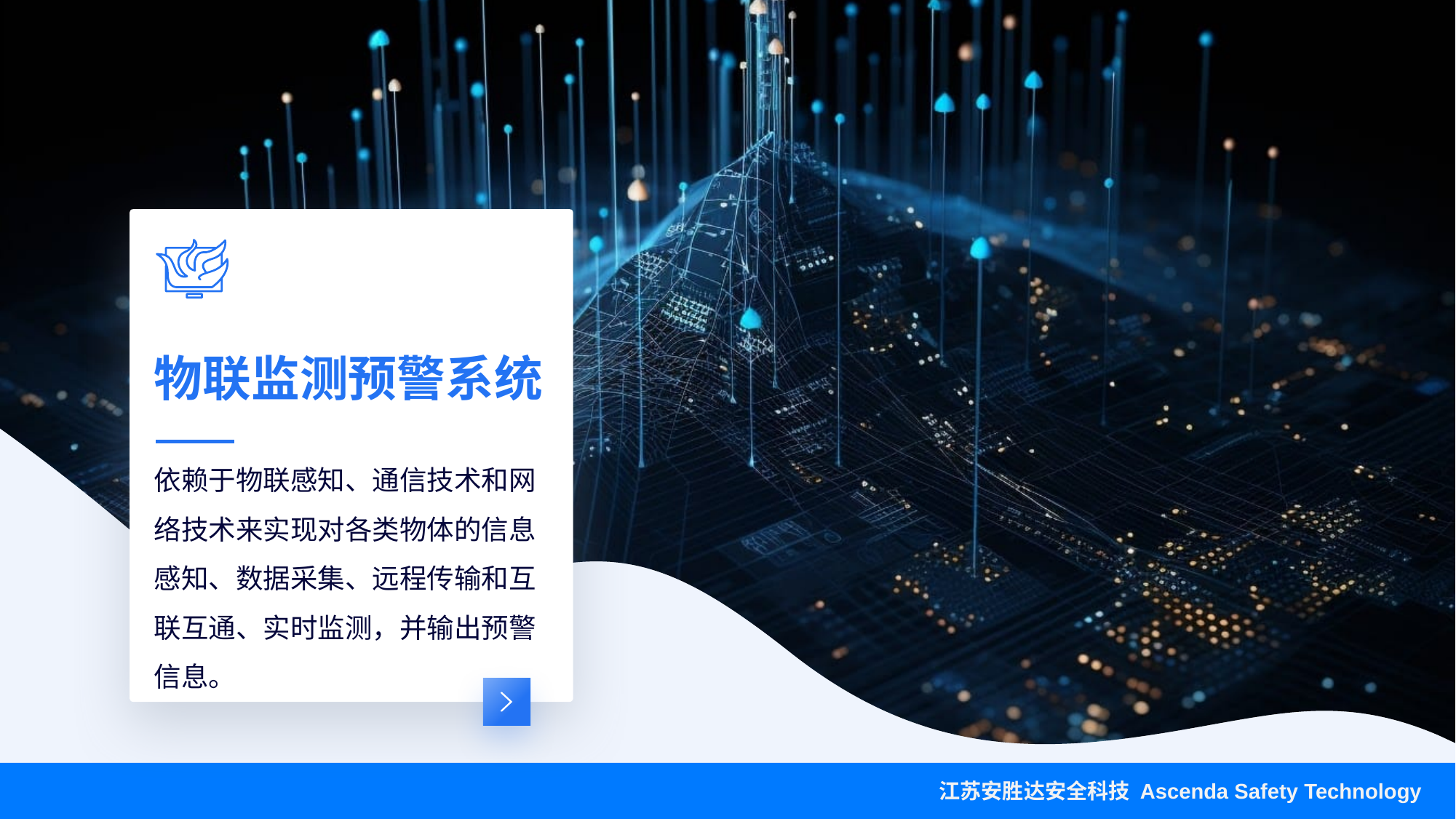

物联监测预警系统
依赖于物联感知、通信技术和网络技术来实现对各类物体的信息感知、数据采集、远程传输和互联互通、实时监测，并输出预警信息。